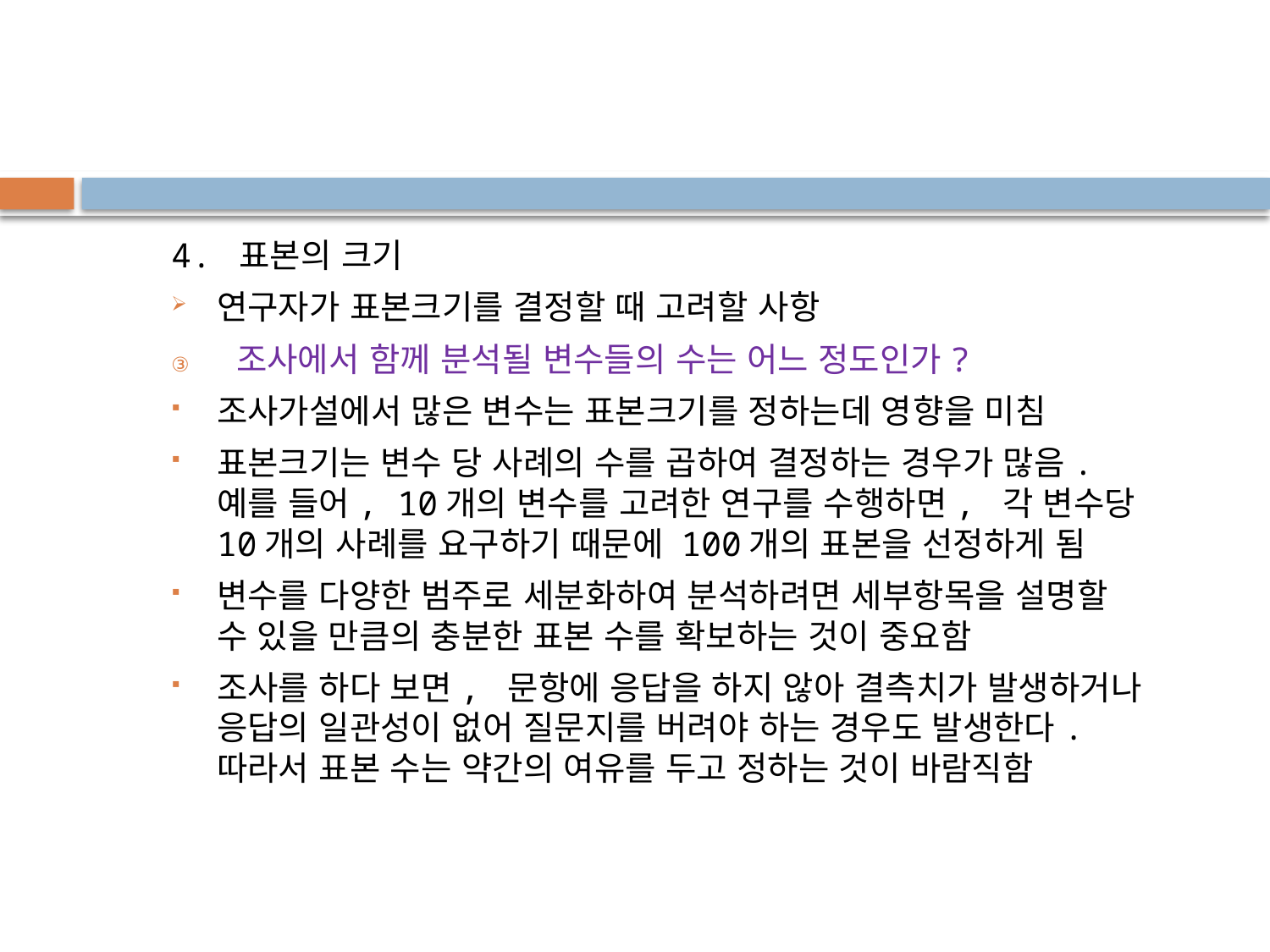

4. 표본의 크기
연구자가 표본크기를 결정할 때 고려할 사항
조사에서 함께 분석될 변수들의 수는 어느 정도인가?
조사가설에서 많은 변수는 표본크기를 정하는데 영향을 미침
표본크기는 변수 당 사례의 수를 곱하여 결정하는 경우가 많음. 예를 들어, 10개의 변수를 고려한 연구를 수행하면, 각 변수당 10개의 사례를 요구하기 때문에 100개의 표본을 선정하게 됨
변수를 다양한 범주로 세분화하여 분석하려면 세부항목을 설명할 수 있을 만큼의 충분한 표본 수를 확보하는 것이 중요함
조사를 하다 보면, 문항에 응답을 하지 않아 결측치가 발생하거나 응답의 일관성이 없어 질문지를 버려야 하는 경우도 발생한다. 따라서 표본 수는 약간의 여유를 두고 정하는 것이 바람직함